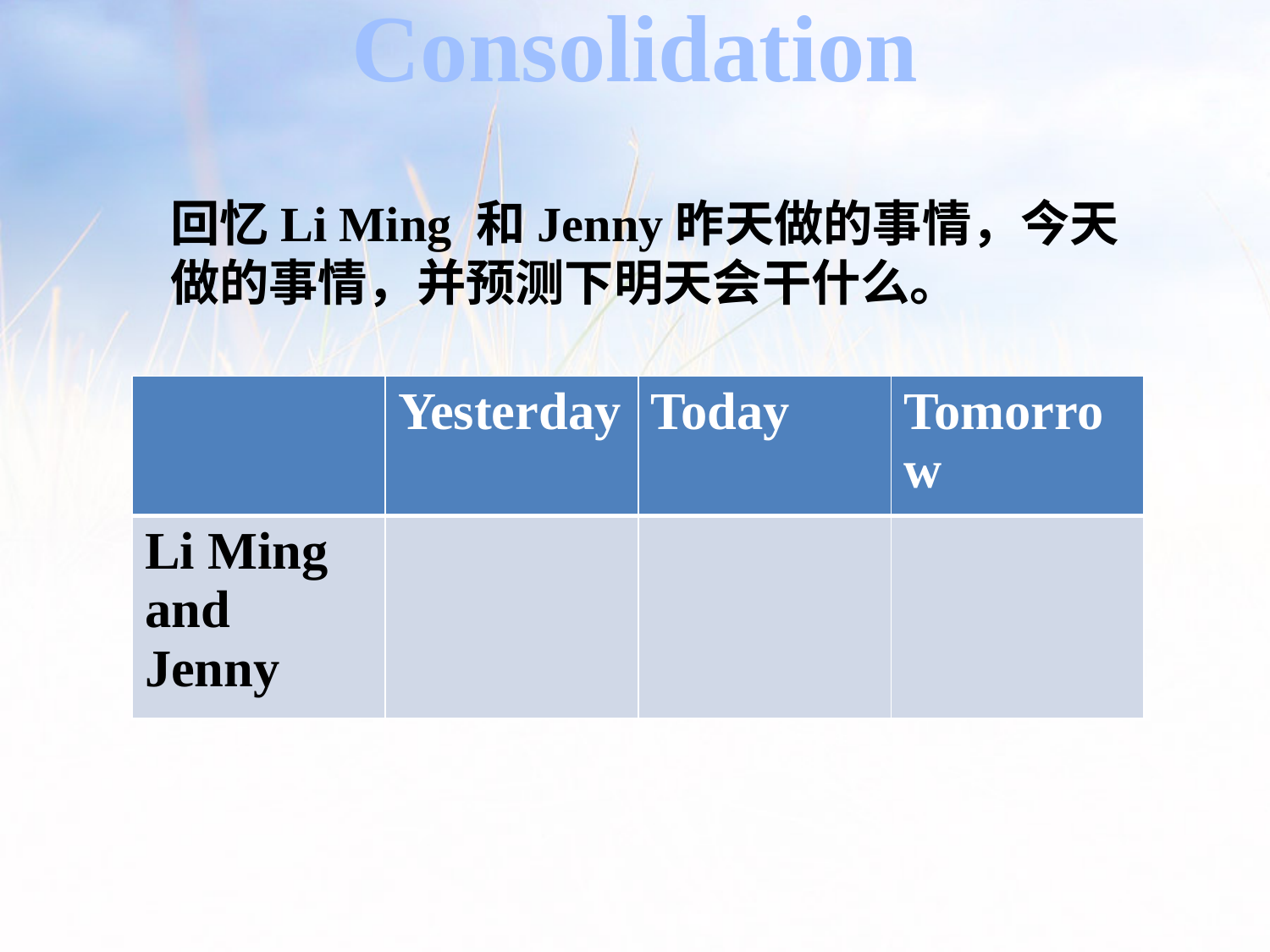

Consolidation
回忆Li Ming 和Jenny昨天做的事情，今天做的事情，并预测下明天会干什么。
|  | Yesterday | Today | Tomorrow |
| --- | --- | --- | --- |
| Li Ming and Jenny |  |  |  |